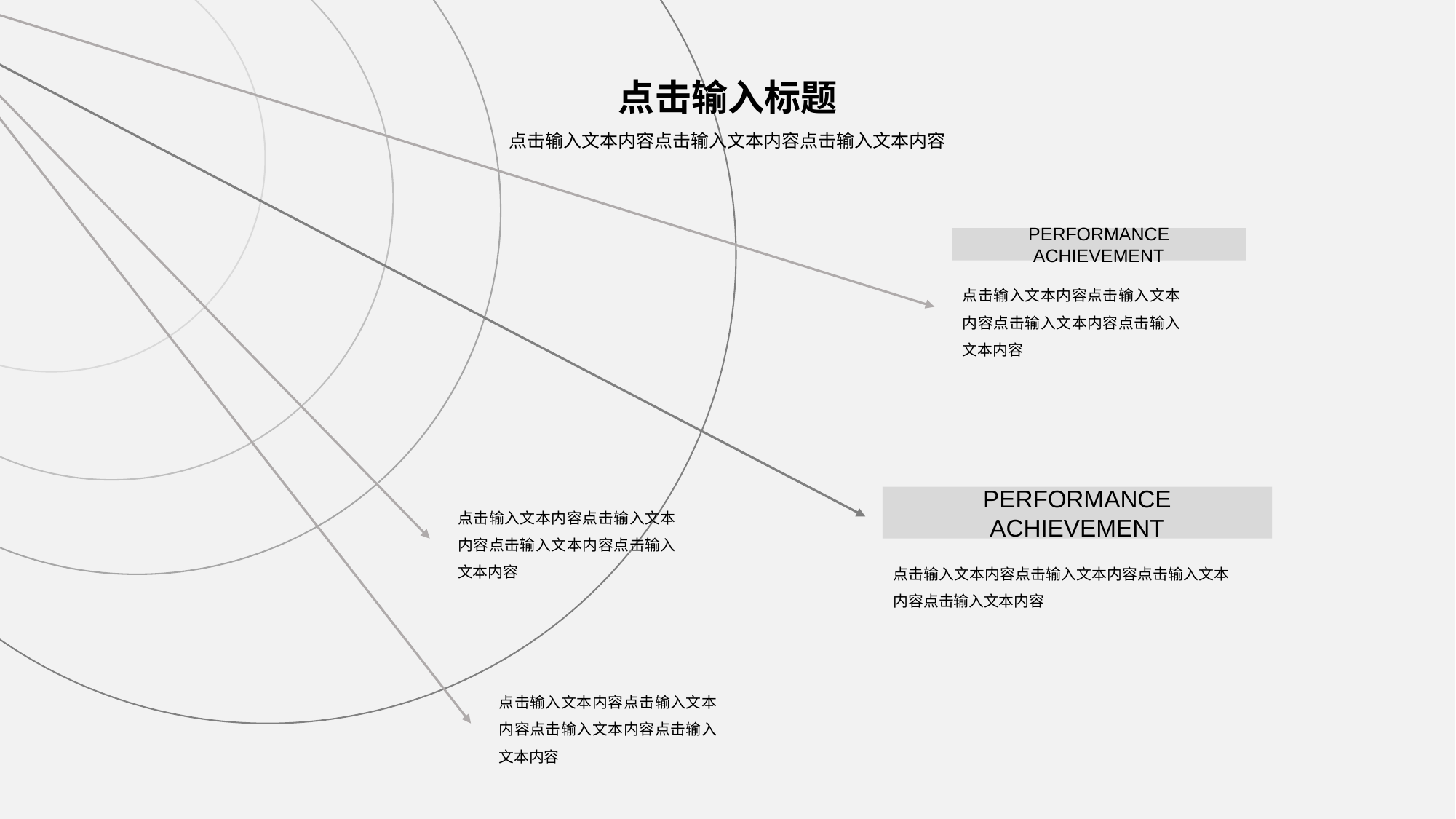

点击输入标题
点击输入文本内容点击输入文本内容点击输入文本内容
PERFORMANCE ACHIEVEMENT
点击输入文本内容点击输入文本内容点击输入文本内容点击输入文本内容
PERFORMANCE ACHIEVEMENT
点击输入文本内容点击输入文本内容点击输入文本内容点击输入文本内容
点击输入文本内容点击输入文本内容点击输入文本内容点击输入文本内容
点击输入文本内容点击输入文本内容点击输入文本内容点击输入文本内容